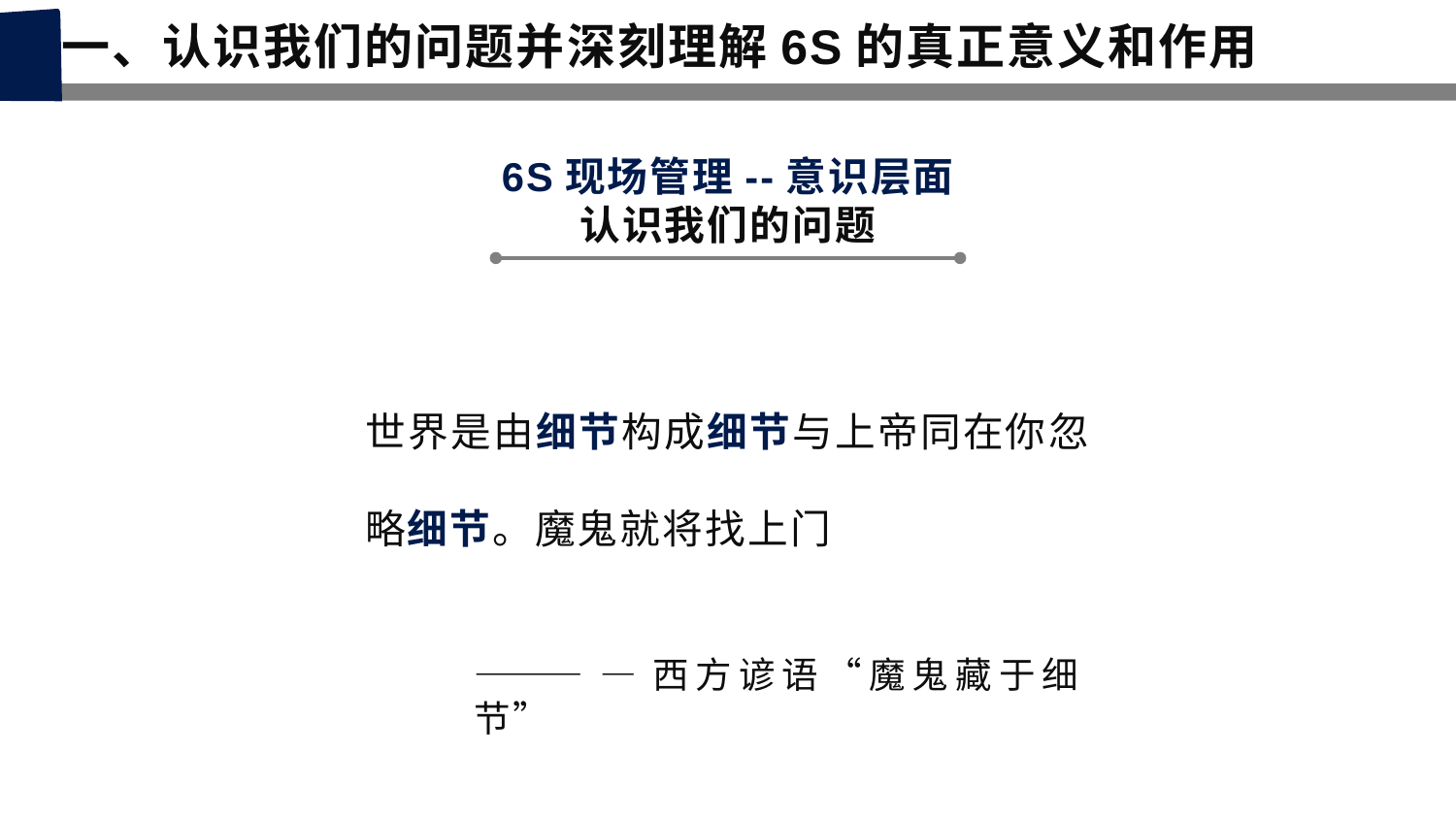

一、认识我们的问题并深刻理解6S的真正意义和作用
6S现场管理--意识层面
认识我们的问题
世界是由细节构成细节与上帝同在你忽略细节。魔鬼就将找上门
————西方谚语“魔鬼藏于细节”